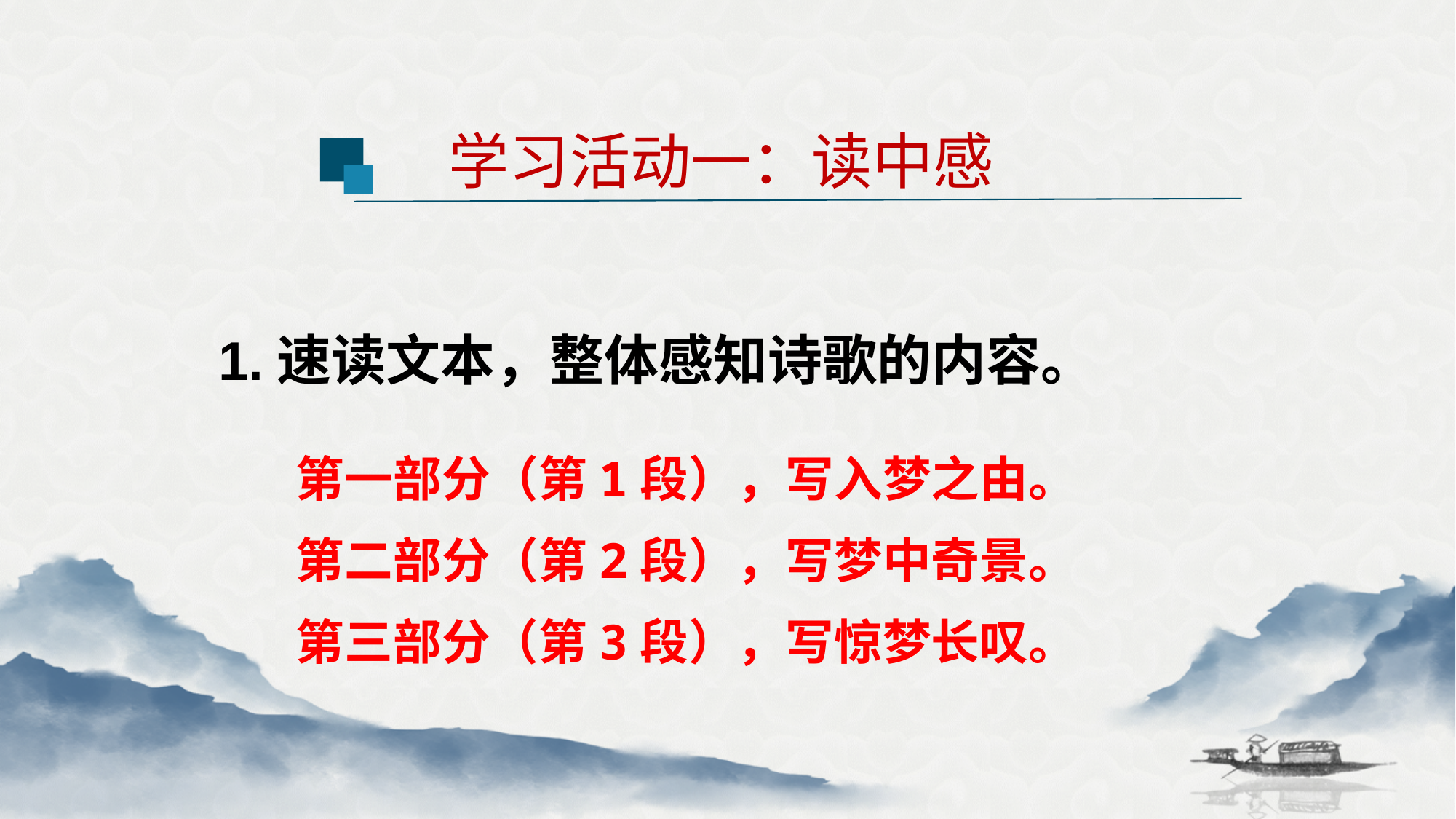

学习活动一：读中感

1.速读文本，整体感知诗歌的内容。

第一部分（第1段），写入梦之由。
第二部分（第2段），写梦中奇景。
第三部分（第3段），写惊梦长叹。